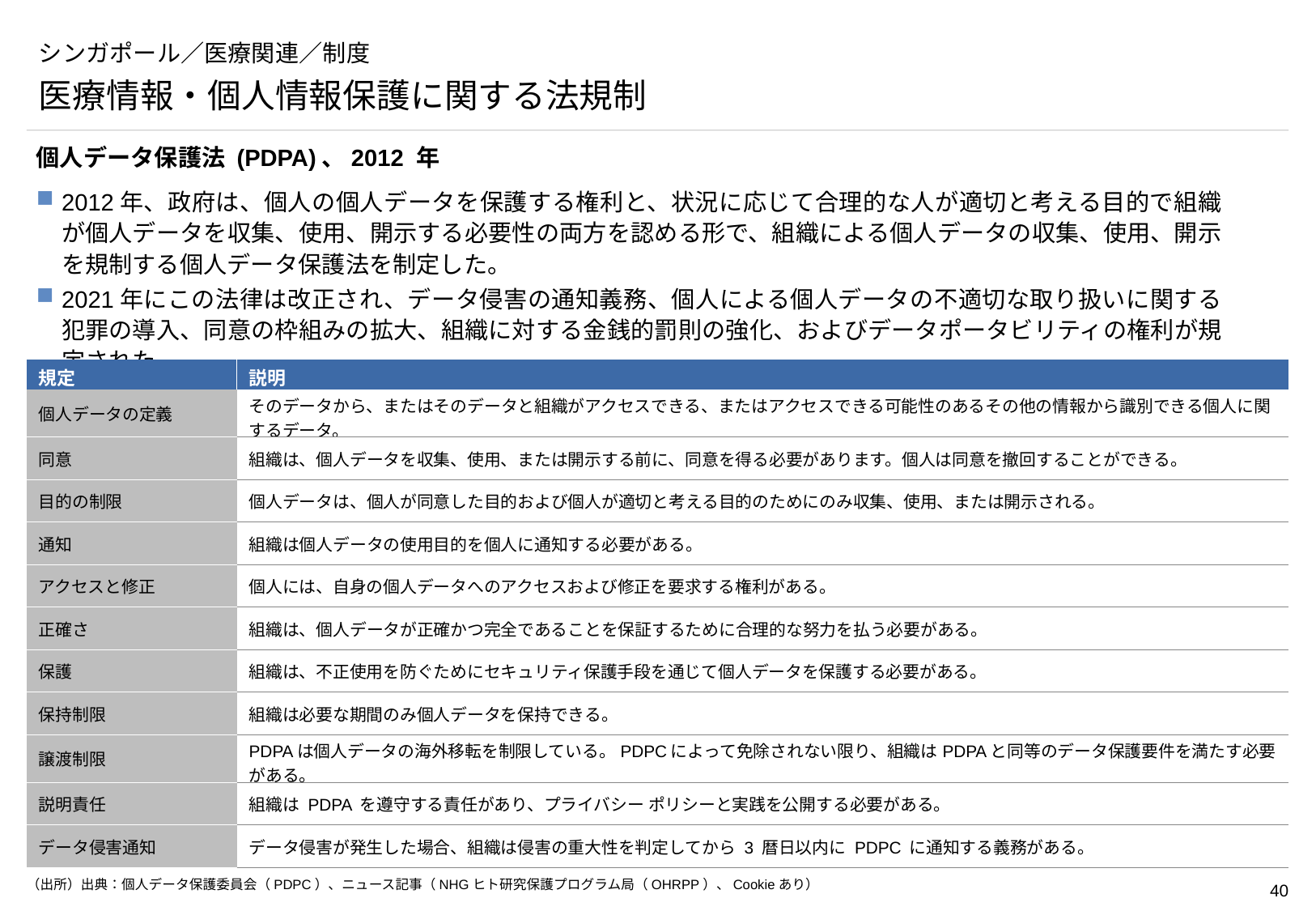

# シンガポール／医療関連／制度
医療情報・個人情報保護に関する法規制
個人データ保護法 (PDPA)、2012 年
2012年、政府は、個人の個人データを保護する権利と、状況に応じて合理的な人が適切と考える目的で組織が個人データを収集、使用、開示する必要性の両方を認める形で、組織による個人データの収集、使用、開示を規制する個人データ保護法を制定した。
2021年にこの法律は改正され、データ侵害の通知義務、個人による個人データの不適切な取り扱いに関する犯罪の導入、同意の枠組みの拡大、組織に対する金銭的罰則の強化、およびデータポータビリティの権利が規定された。
| 規定 | 説明 |
| --- | --- |
| 個人データの定義 | そのデータから、またはそのデータと組織がアクセスできる、またはアクセスできる可能性のあるその他の情報から識別できる個人に関するデータ。 |
| 同意 | 組織は、個人データを収集、使用、または開示する前に、同意を得る必要があります。個人は同意を撤回することができる。 |
| 目的の制限 | 個人データは、個人が同意した目的および個人が適切と考える目的のためにのみ収集、使用、または開示される。 |
| 通知 | 組織は個人データの使用目的を個人に通知する必要がある。 |
| アクセスと修正 | 個人には、自身の個人データへのアクセスおよび修正を要求する権利がある。 |
| 正確さ | 組織は、個人データが正確かつ完全であることを保証するために合理的な努力を払う必要がある。 |
| 保護 | 組織は、不正使用を防ぐためにセキュリティ保護手段を通じて個人データを保護する必要がある。 |
| 保持制限 | 組織は必要な期間のみ個人データを保持できる。 |
| 譲渡制限 | PDPAは個人データの海外移転を制限している。PDPCによって免除されない限り、組織はPDPAと同等のデータ保護要件を満たす必要がある。 |
| 説明責任 | 組織は PDPA を遵守する責任があり、プライバシー ポリシーと実践を公開する必要がある。 |
| データ侵害通知 | データ侵害が発生した場合、組織は侵害の重大性を判定してから 3 暦日以内に PDPC に通知する義務がある。 |
（出所）出典：個人データ保護委員会（PDPC）、ニュース記事（NHGヒト研究保護プログラム局（OHRPP）、Cookieあり）